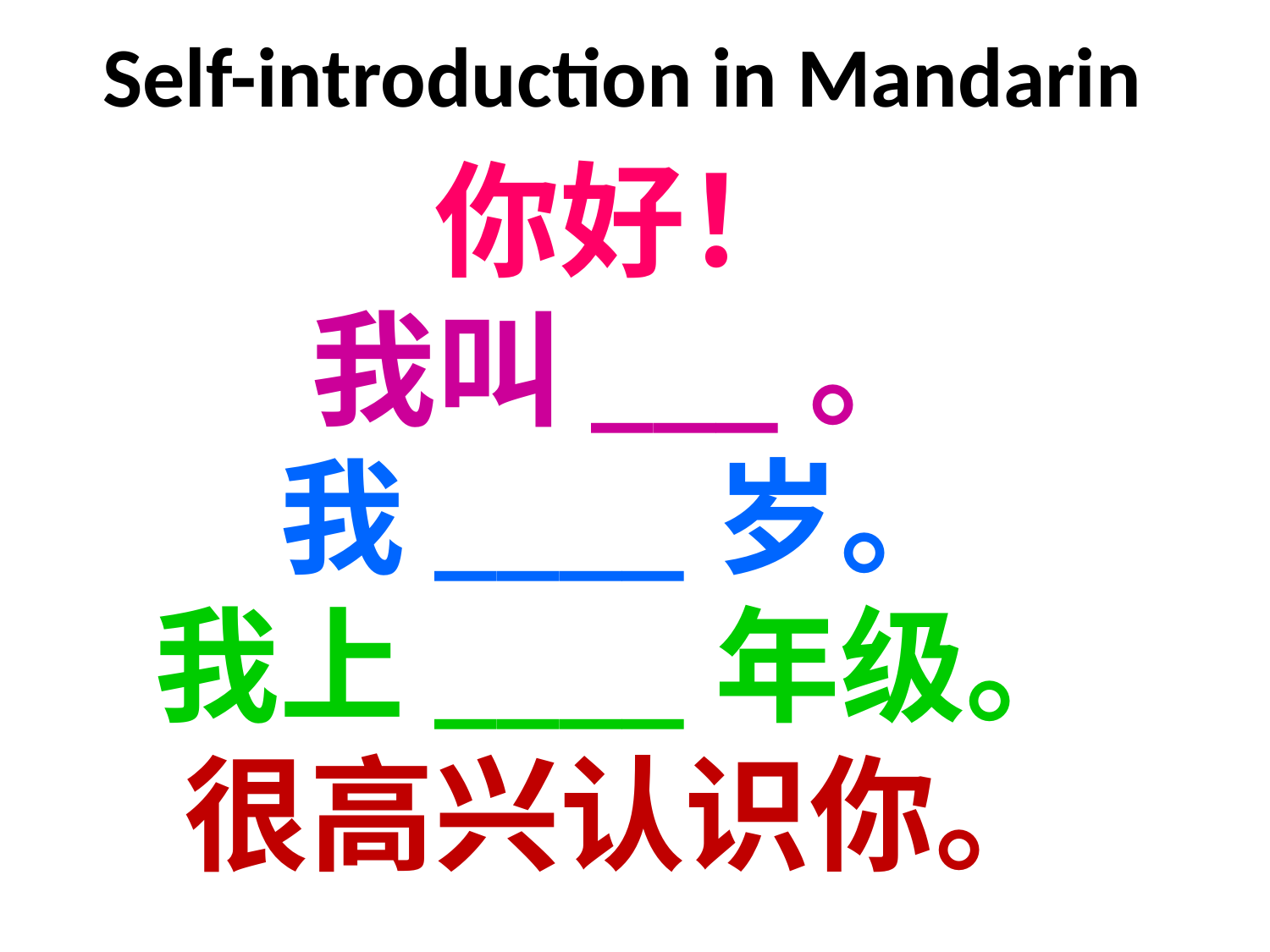

Self-introduction in Mandarin

你好！
我叫___。
我____岁。
我上____年级。
很高兴认识你。